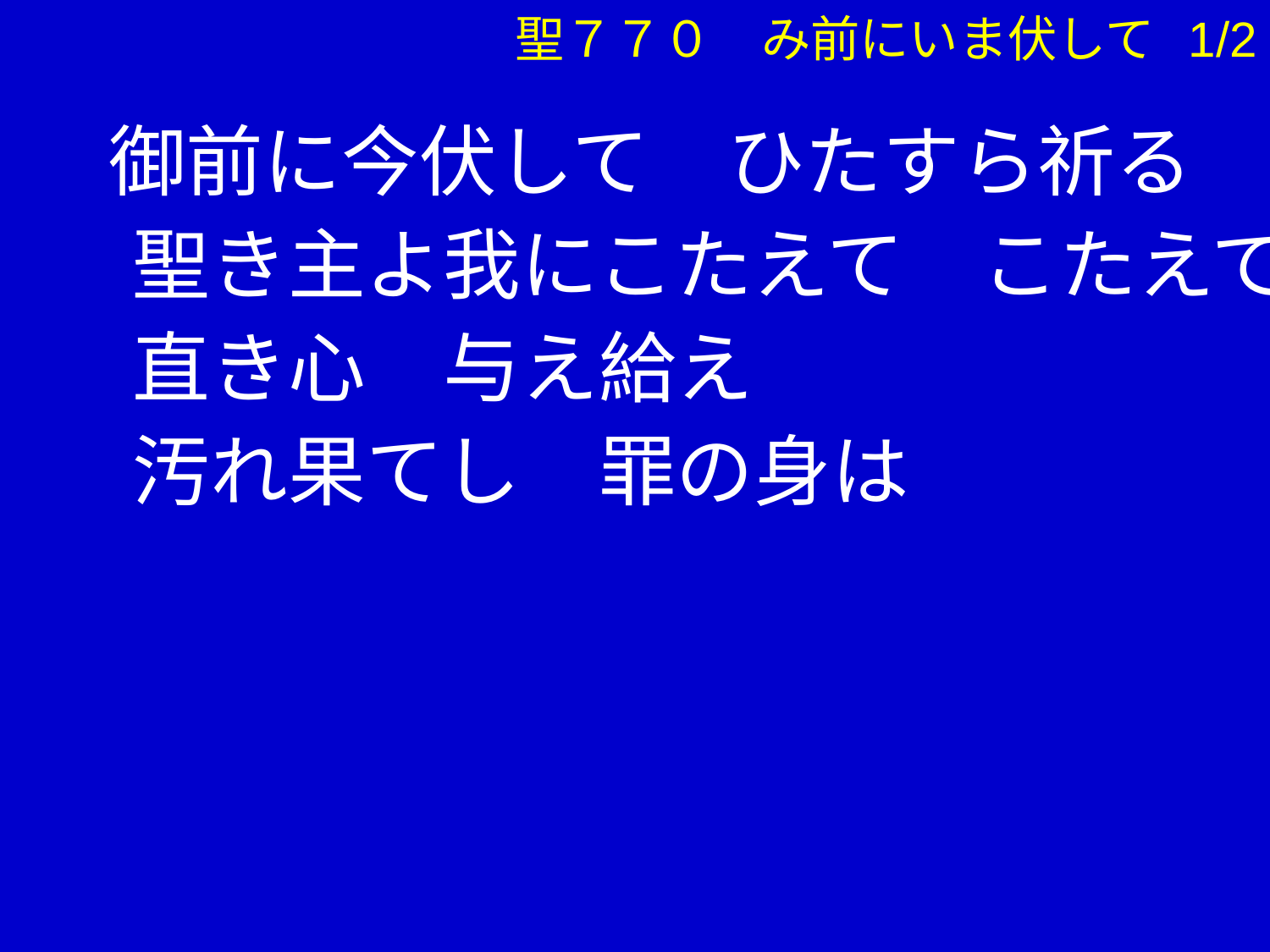

聖７７０　み前にいま伏して  1/2
   御前に今伏して　ひたすら祈る
　 聖き主よ我にこたえて　こたえて
　 直き心　与え給え
　 汚れ果てし　罪の身は